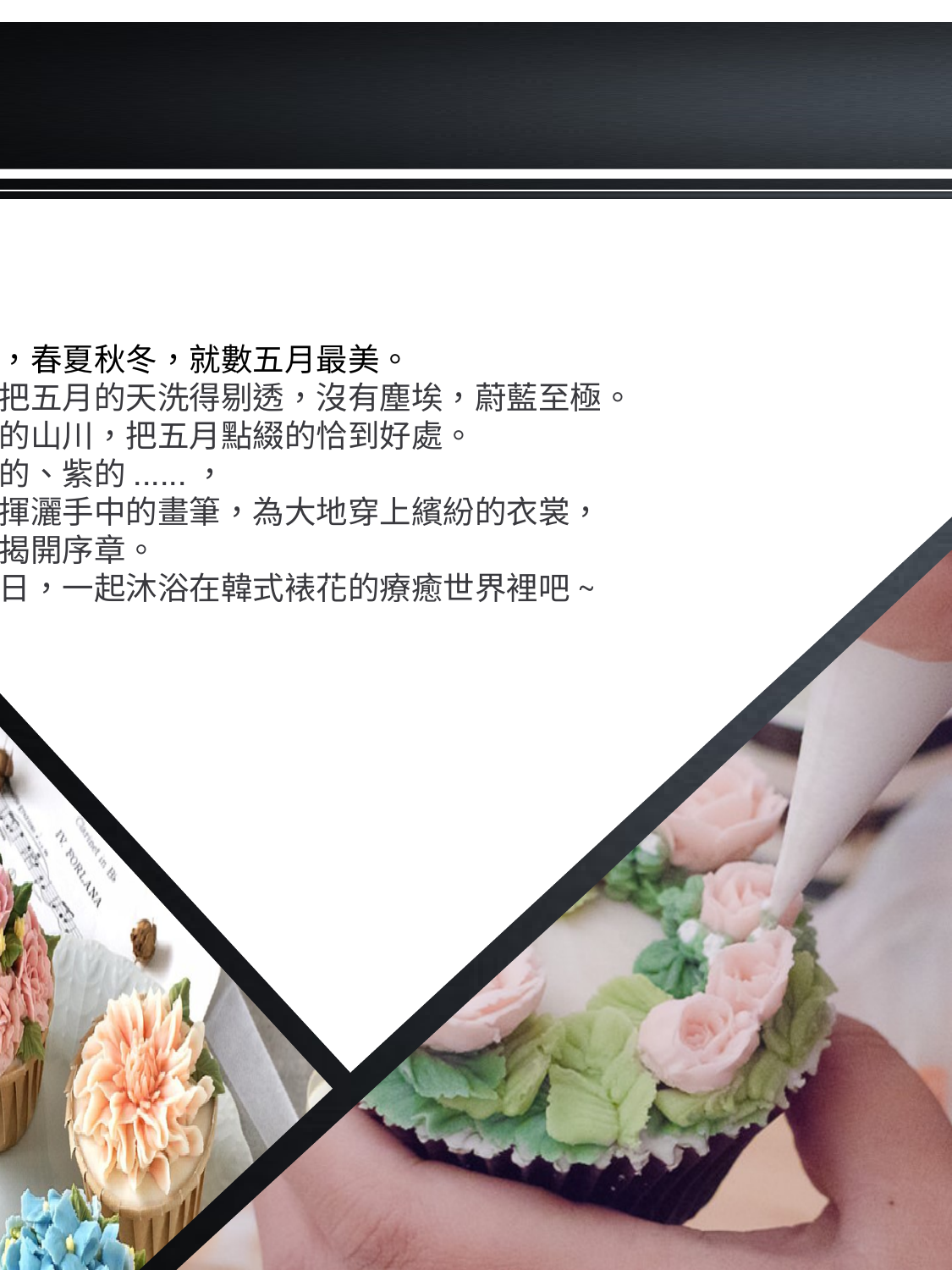

一年四季，春夏秋冬，就數五月最美。
四月綿雨把五月的天洗得剔透，沒有塵埃，蔚藍至極。
瘦紅肥綠的山川，把五月點綴的恰到好處。
黃的、粉的、紫的......，
春神恣意揮灑手中的畫筆，為大地穿上繽紛的衣裳，
也為四季揭開序章。
美好的春日，一起沐浴在韓式裱花的療癒世界裡吧~